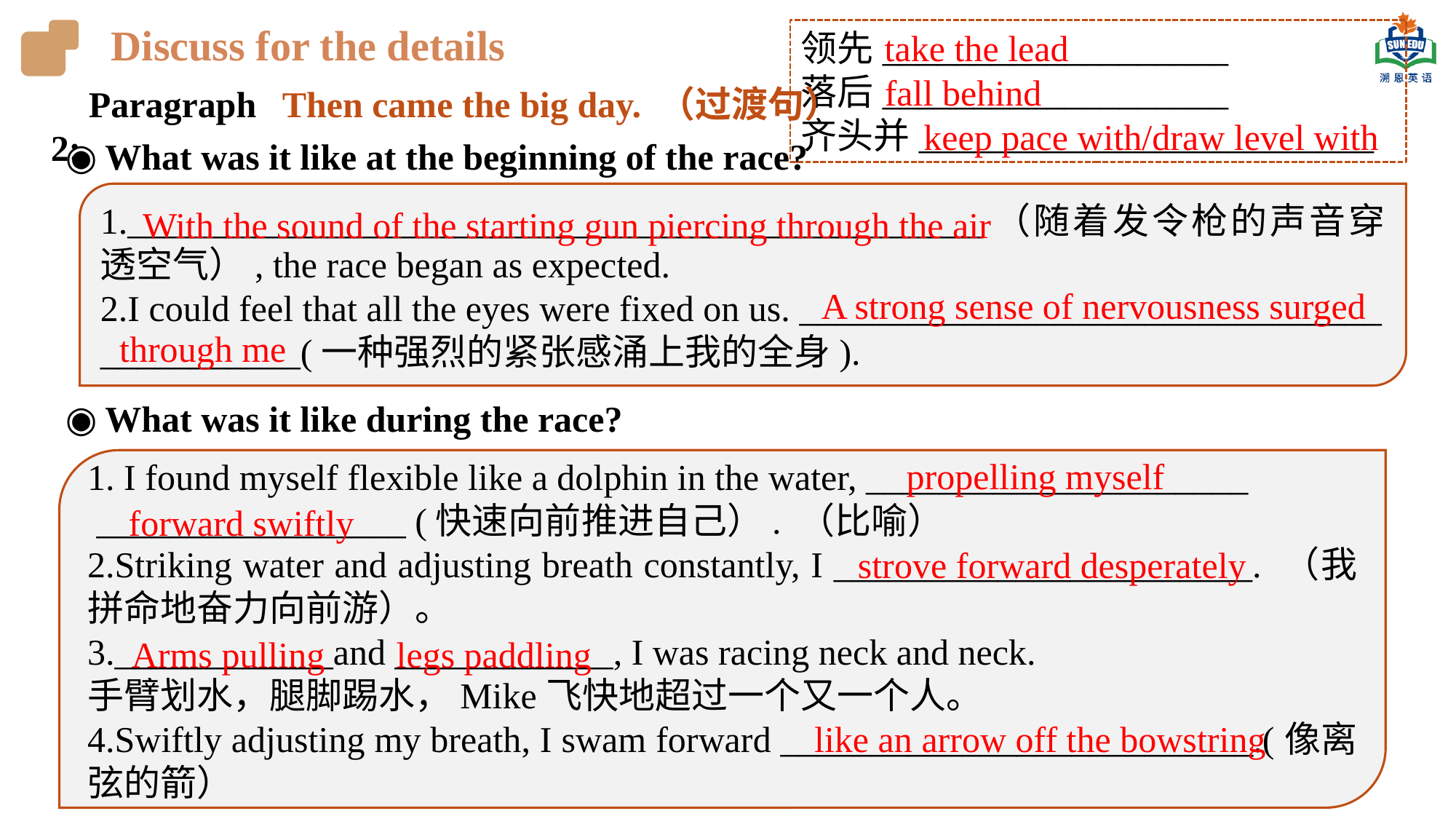

Discuss for the details

领先___________________
落后___________________
齐头并_________________________
take the lead
fall behind
Paragraph 2:
Then came the big day. （过渡句）
keep pace with/draw level with
◉ What was it like at the beginning of the race?

◉ What was it like during the race?
1._______________________________________________（随着发令枪的声音穿透空气）, the race began as expected.
2.I could feel that all the eyes were fixed on us. ________________________________
___________(一种强烈的紧张感涌上我的全身).
With the sound of the starting gun piercing through the air
A strong sense of nervousness surged
through me
propelling myself
1. I found myself flexible like a dolphin in the water, _____________________
 _________________ (快速向前推进自己）. （比喻）
2.Striking water and adjusting breath constantly, I _______________________. （我拼命地奋力向前游）。
3.____________and ____________, I was racing neck and neck.
手臂划水，腿脚踢水，Mike飞快地超过一个又一个人。
4.Swiftly adjusting my breath, I swam forward __________________________.(像离弦的箭）
 forward swiftly
strove forward desperately
Arms pulling
legs paddling
like an arrow off the bowstring